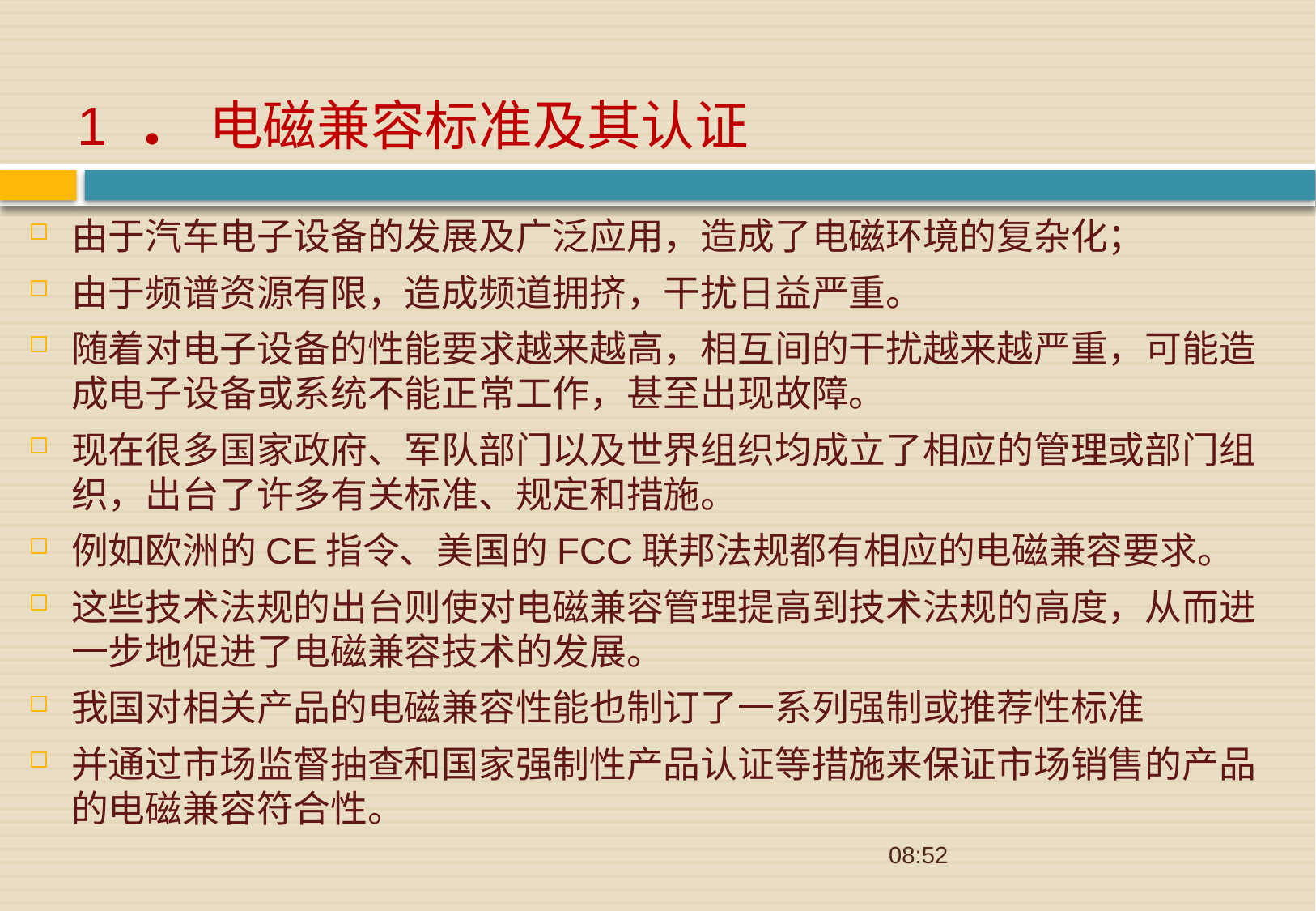

# 1 ．电磁兼容标准及其认证
由于汽车电子设备的发展及广泛应用，造成了电磁环境的复杂化；
由于频谱资源有限，造成频道拥挤，干扰日益严重。
随着对电子设备的性能要求越来越高，相互间的干扰越来越严重，可能造成电子设备或系统不能正常工作，甚至出现故障。
现在很多国家政府、军队部门以及世界组织均成立了相应的管理或部门组织，出台了许多有关标准、规定和措施。
例如欧洲的CE指令、美国的FCC联邦法规都有相应的电磁兼容要求。
这些技术法规的出台则使对电磁兼容管理提高到技术法规的高度，从而进一步地促进了电磁兼容技术的发展。
我国对相关产品的电磁兼容性能也制订了一系列强制或推荐性标准
并通过市场监督抽查和国家强制性产品认证等措施来保证市场销售的产品的电磁兼容符合性。
08:52